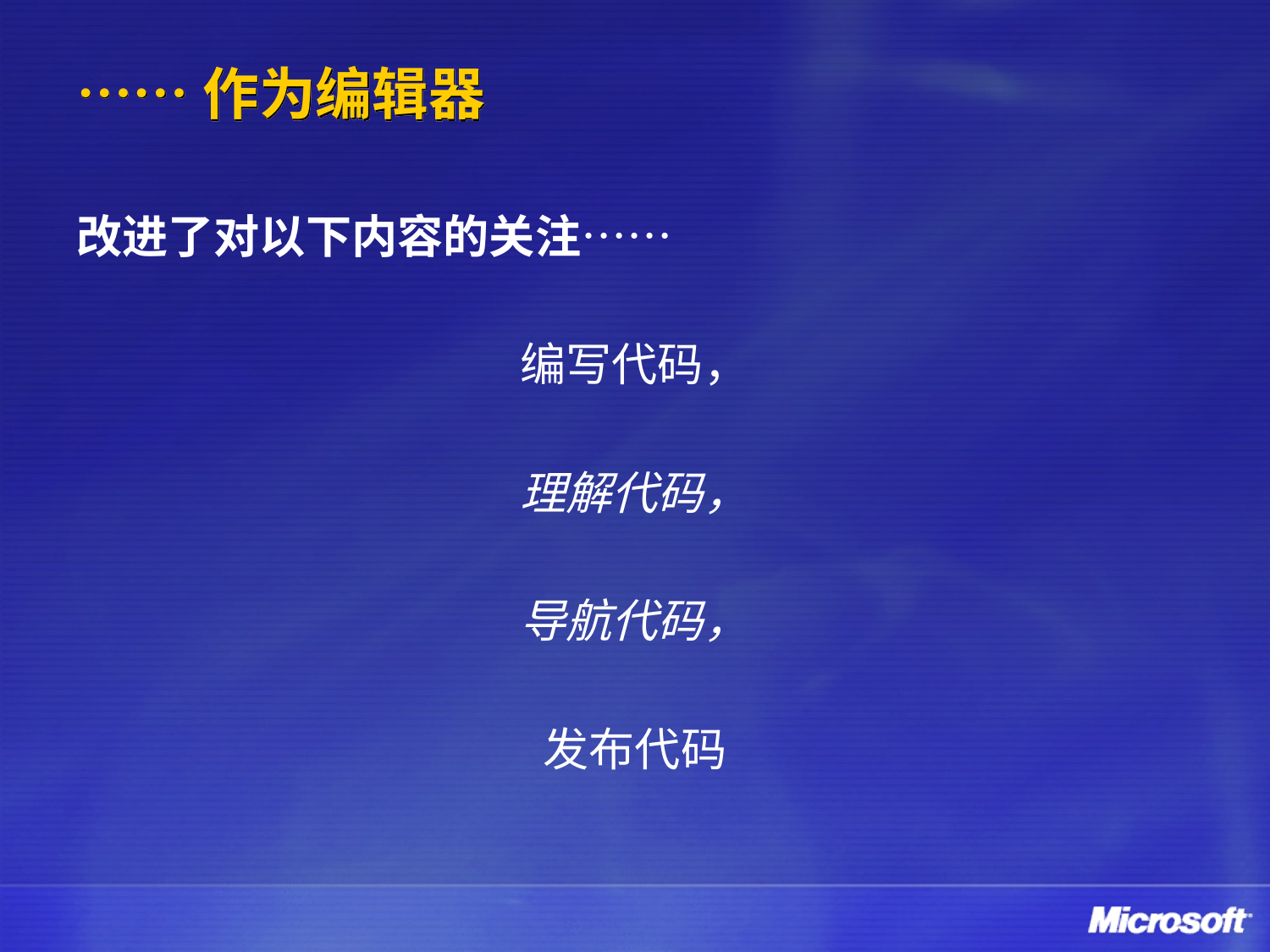

# ……作为编辑器
改进了对以下内容的关注……

编写代码，

理解代码，

导航代码，

发布代码